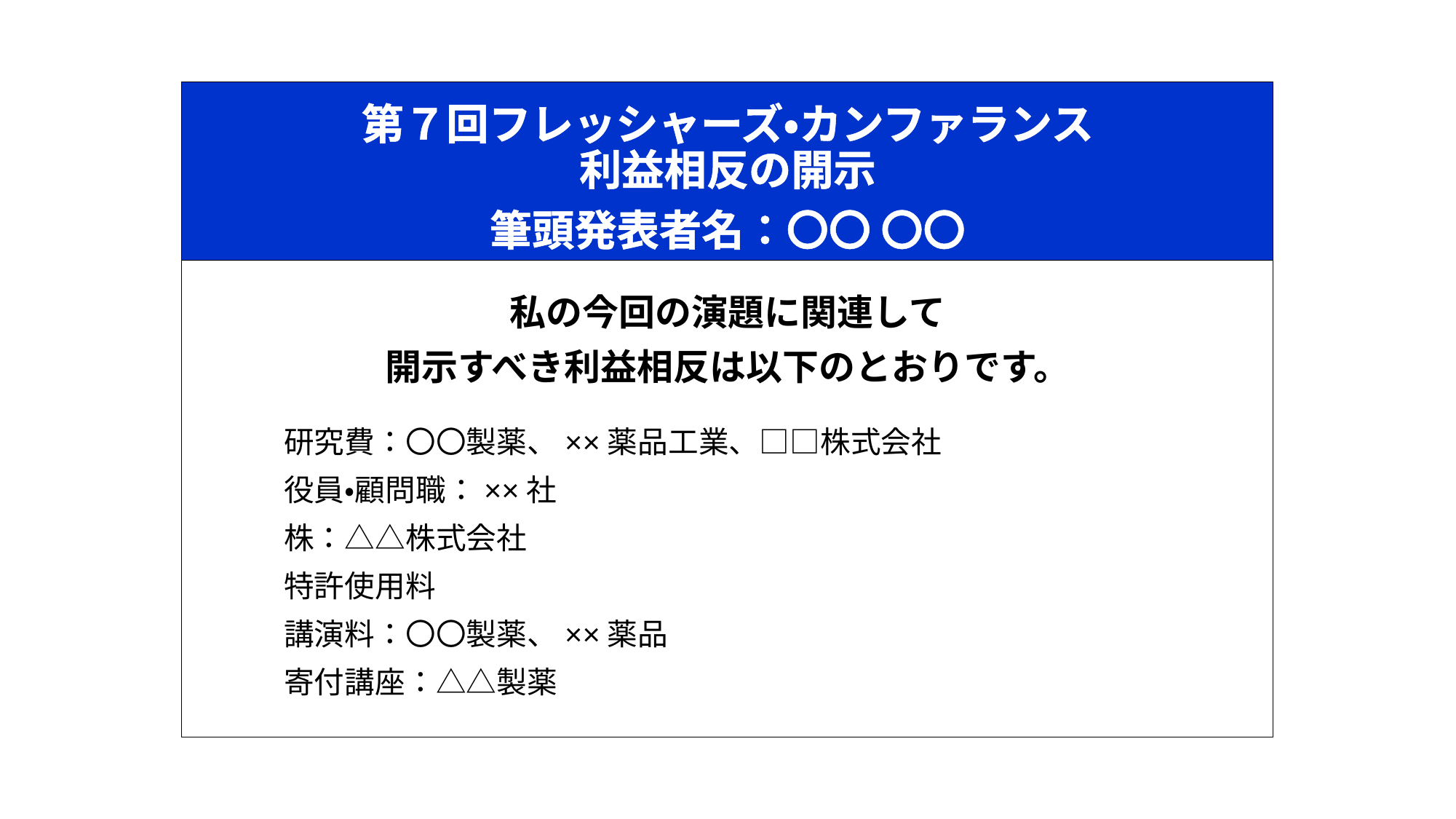

# 第７回フレッシャーズ・カンファランス 利益相反の開示 　　　 筆頭発表者名：〇〇 〇〇

私の今回の演題に関連して
開示すべき利益相反は以下のとおりです。

　　　研究費：〇〇製薬、××薬品工業、□□株式会社
　　　役員・顧問職：××社
　　　株：△△株式会社
　　　特許使用料
　　　講演料：〇〇製薬、××薬品
　　　寄付講座：△△製薬